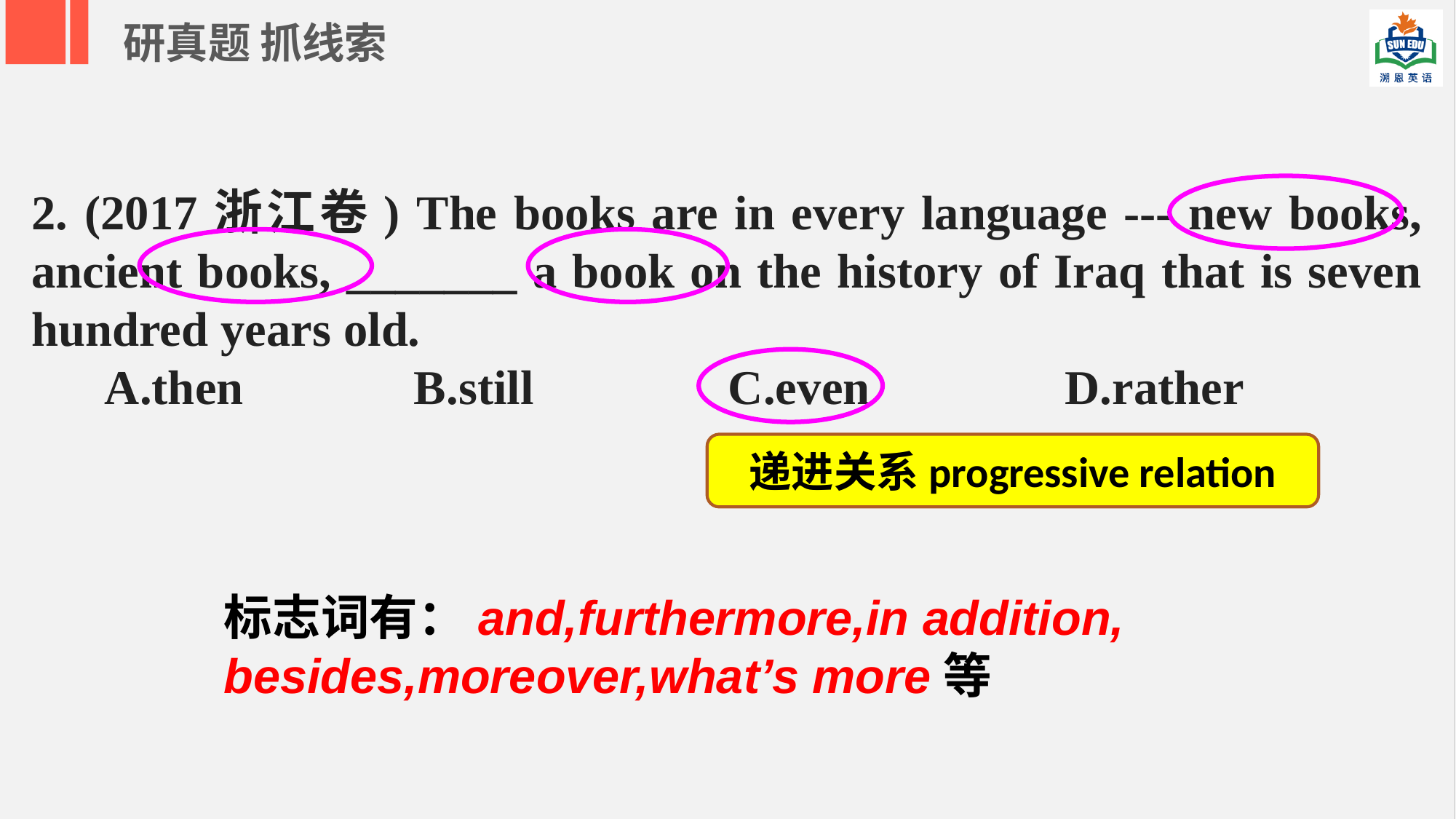

研真题 抓线索
2. (2017浙江卷) The books are in every language --- new books, ancient books, _______ a book on the history of Iraq that is seven hundred years old.
      A.then              B.still                C.even                D.rather

递进关系progressive relation
标志词有：and,furthermore,in addition, besides,moreover,what’s more等